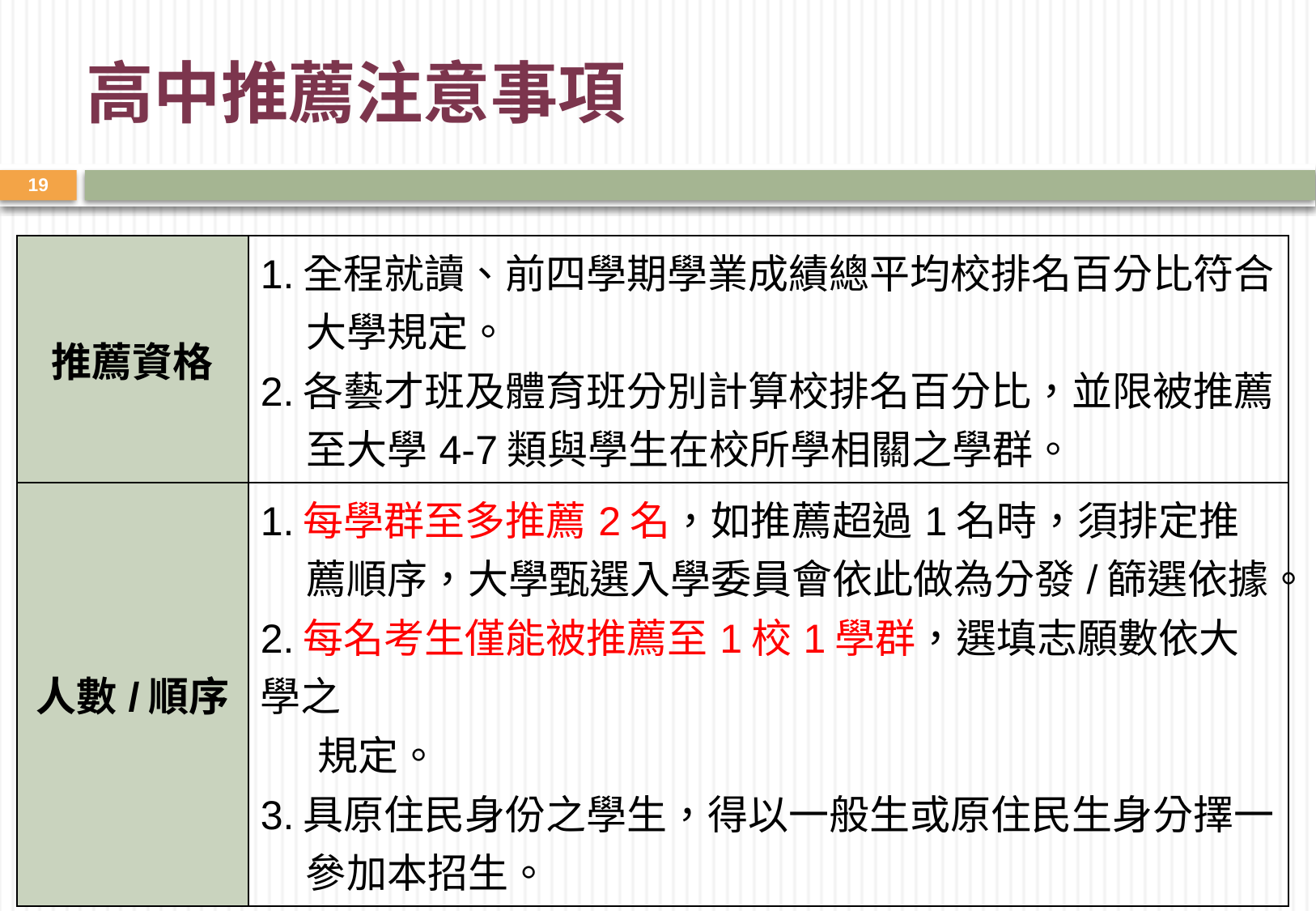

高中推薦注意事項
19
| 推薦資格 | 1.全程就讀、前四學期學業成績總平均校排名百分比符合大學規定。 2.各藝才班及體育班分別計算校排名百分比，並限被推薦至大學4-7類與學生在校所學相關之學群。 |
| --- | --- |
| 人數/順序 | 1.每學群至多推薦2名，如推薦超過1名時，須排定推薦順序，大學甄選入學委員會依此做為分發/篩選依據。 2.每名考生僅能被推薦至1校1學群，選填志願數依大學之 規定。 3.具原住民身份之學生，得以一般生或原住民生身分擇一 參加本招生。 |